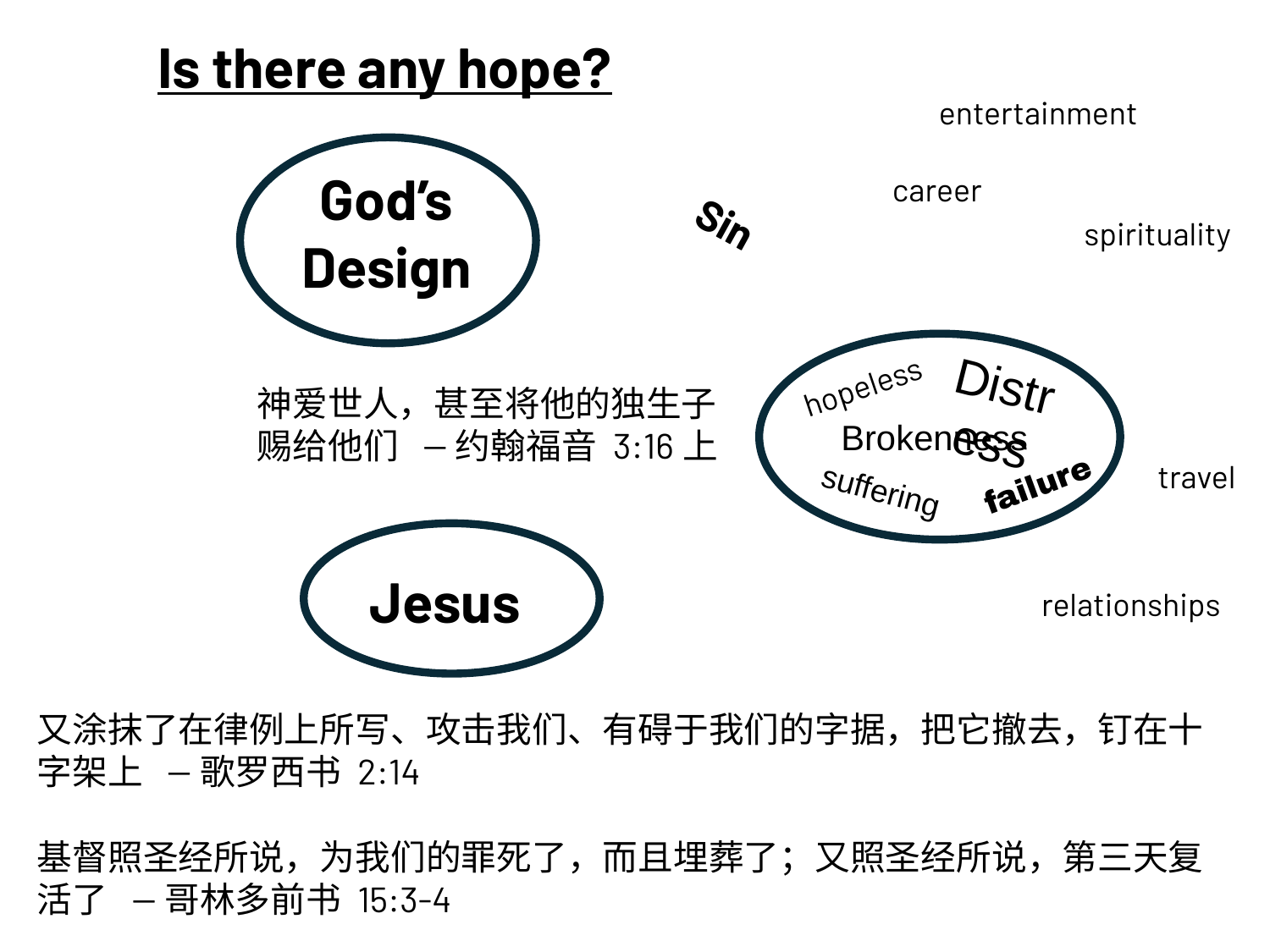

Is there any hope?
entertainment

God’s Design
career
Sin
spirituality

Distress
hopeless
神爱世人，甚至将他的独生子赐给他们  --约翰福音 3:16上
Brokenness
travel
failure
suffering
relationships

Jesus
又涂抹了在律例上所写、攻击我们、有碍于我们的字据，把它撤去，钉在十字架上  --歌罗西书 2:14

基督照圣经所说，为我们的罪死了，而且埋葬了；又照圣经所说，第三天复活了  --哥林多前书 15:3-4